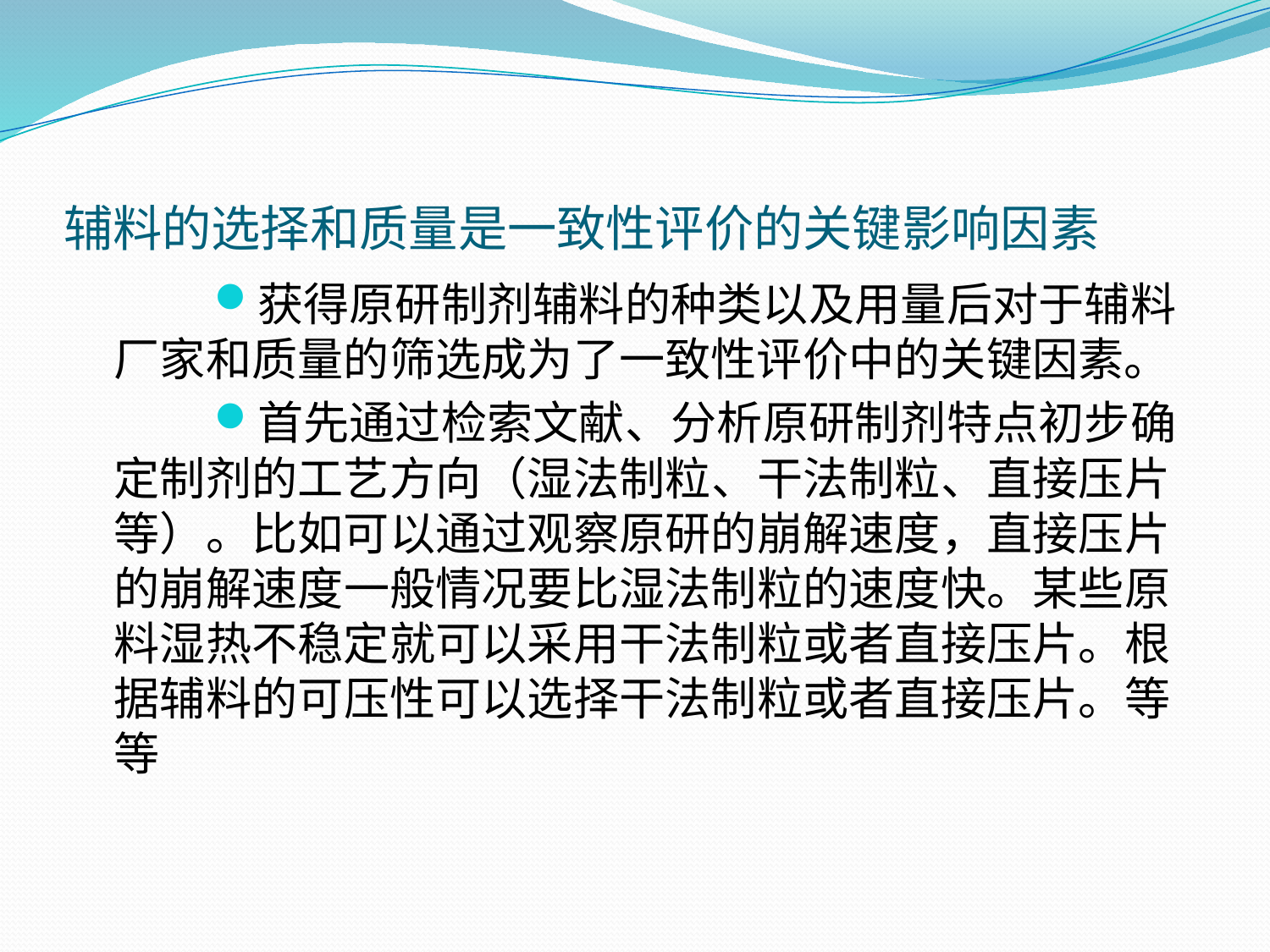

# 辅料的选择和质量是一致性评价的关键影响因素
获得原研制剂辅料的种类以及用量后对于辅料厂家和质量的筛选成为了一致性评价中的关键因素。
首先通过检索文献、分析原研制剂特点初步确定制剂的工艺方向（湿法制粒、干法制粒、直接压片等）。比如可以通过观察原研的崩解速度，直接压片的崩解速度一般情况要比湿法制粒的速度快。某些原料湿热不稳定就可以采用干法制粒或者直接压片。根据辅料的可压性可以选择干法制粒或者直接压片。等等